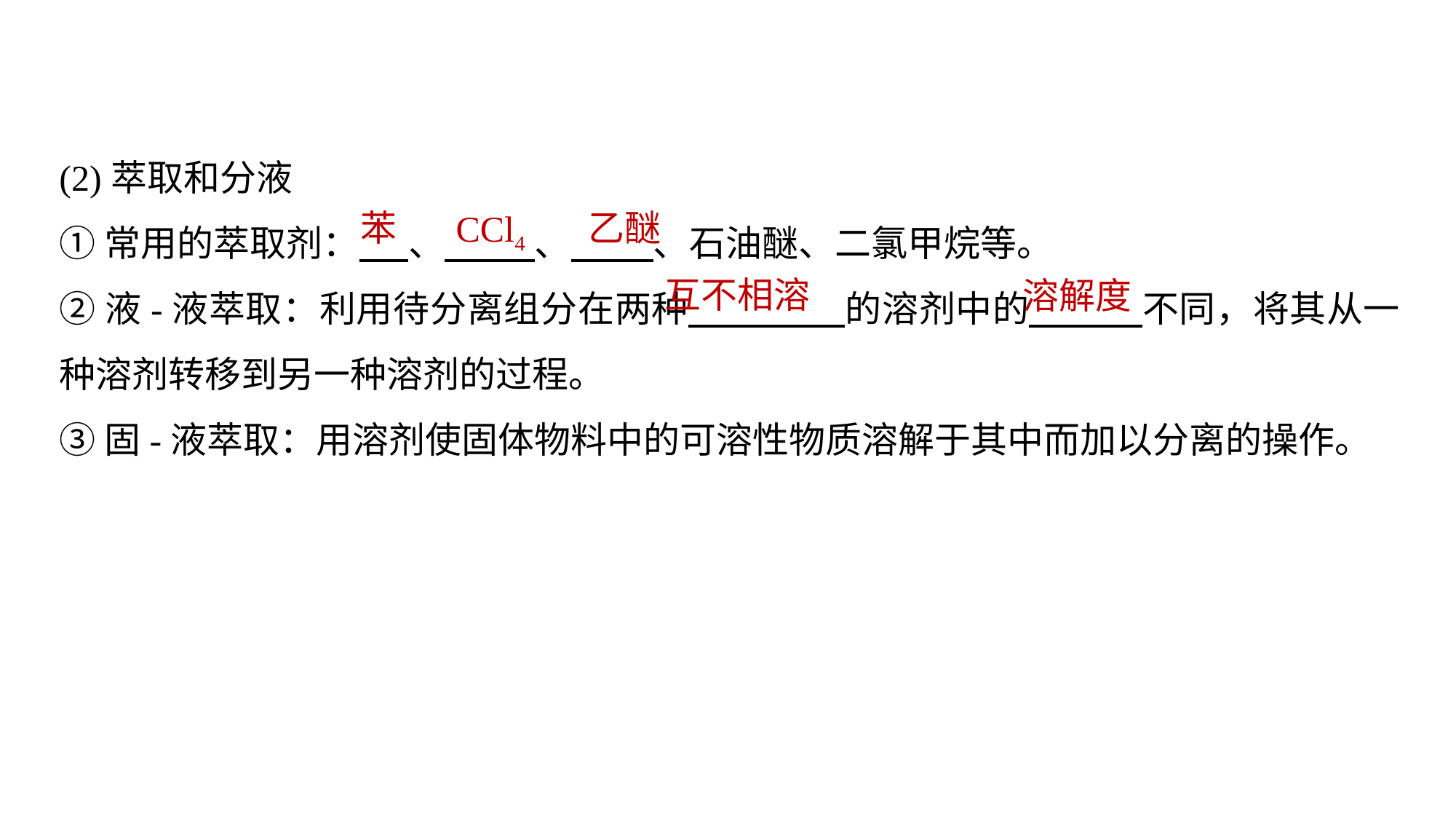

(2)萃取和分液
①常用的萃取剂：      、           、          、石油醚、二氯甲烷等。
②液-液萃取：利用待分离组分在两种                  的溶剂中的             不同，将其从一种溶剂转移到另一种溶剂的过程。
③固-液萃取：用溶剂使固体物料中的可溶性物质溶解于其中而加以分离的操作。
乙醚
苯
CCl4
互不相溶
溶解度